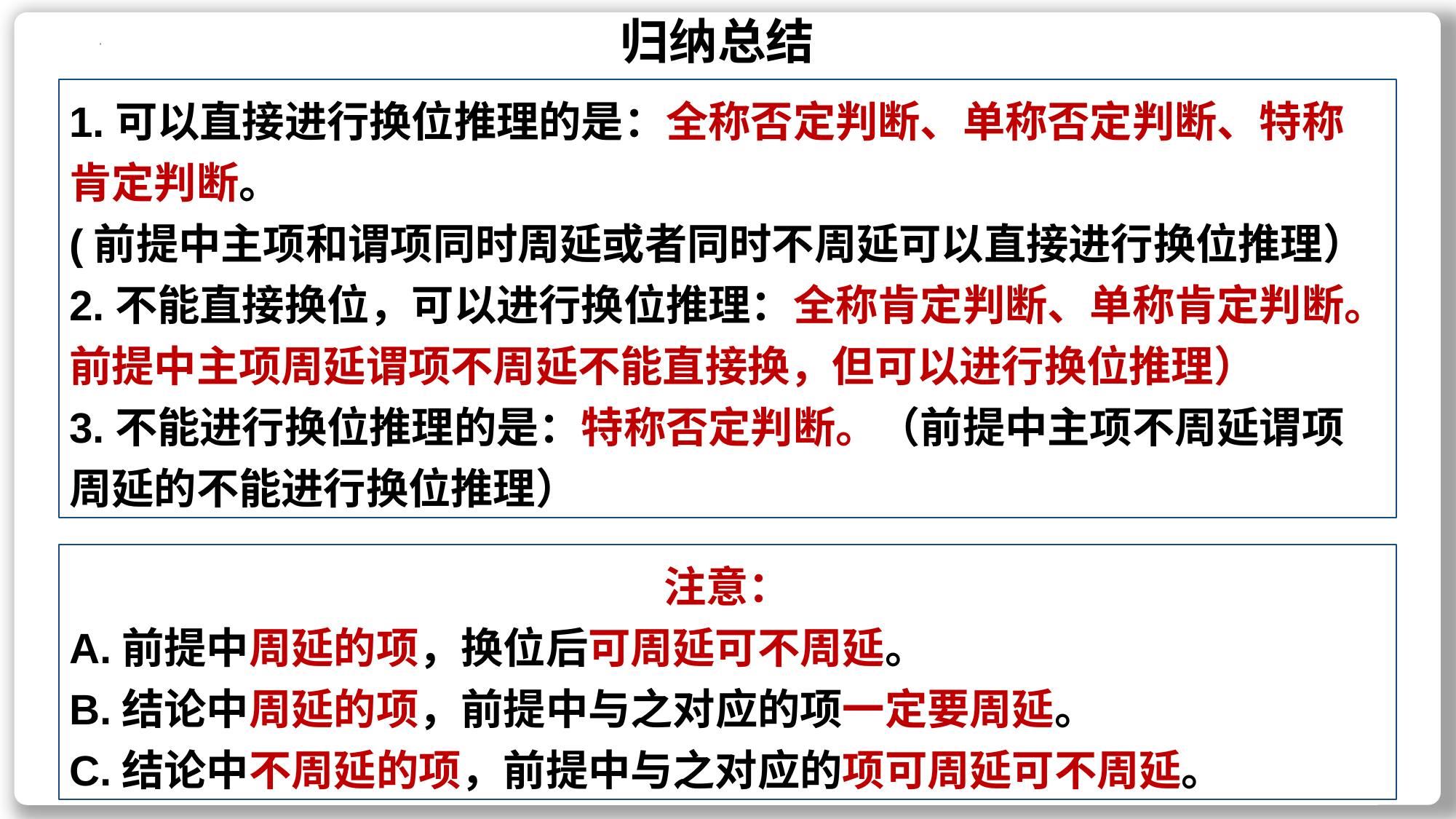

归纳总结
1.可以直接进行换位推理的是：全称否定判断、单称否定判断、特称肯定判断。
(前提中主项和谓项同时周延或者同时不周延可以直接进行换位推理）
2.不能直接换位，可以进行换位推理：全称肯定判断、单称肯定判断。
前提中主项周延谓项不周延不能直接换，但可以进行换位推理）
3.不能进行换位推理的是：特称否定判断。（前提中主项不周延谓项周延的不能进行换位推理）
注意：
A.前提中周延的项，换位后可周延可不周延。
B.结论中周延的项，前提中与之对应的项一定要周延。
C.结论中不周延的项，前提中与之对应的项可周延可不周延。